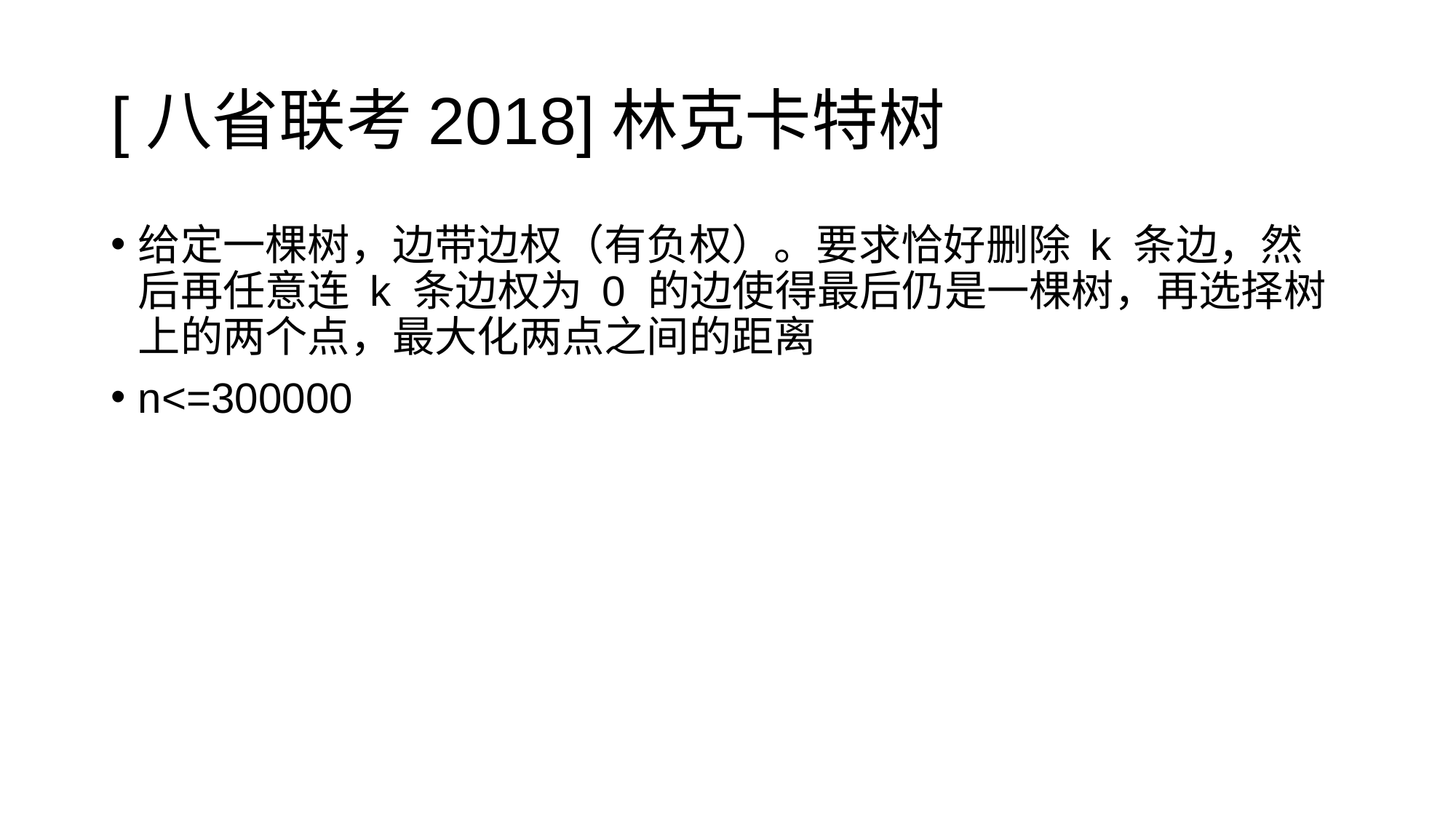

# [八省联考2018]林克卡特树
给定一棵树，边带边权（有负权）。要求恰好删除 k 条边，然后再任意连 k 条边权为 0 的边使得最后仍是一棵树，再选择树上的两个点，最大化两点之间的距离
n<=300000